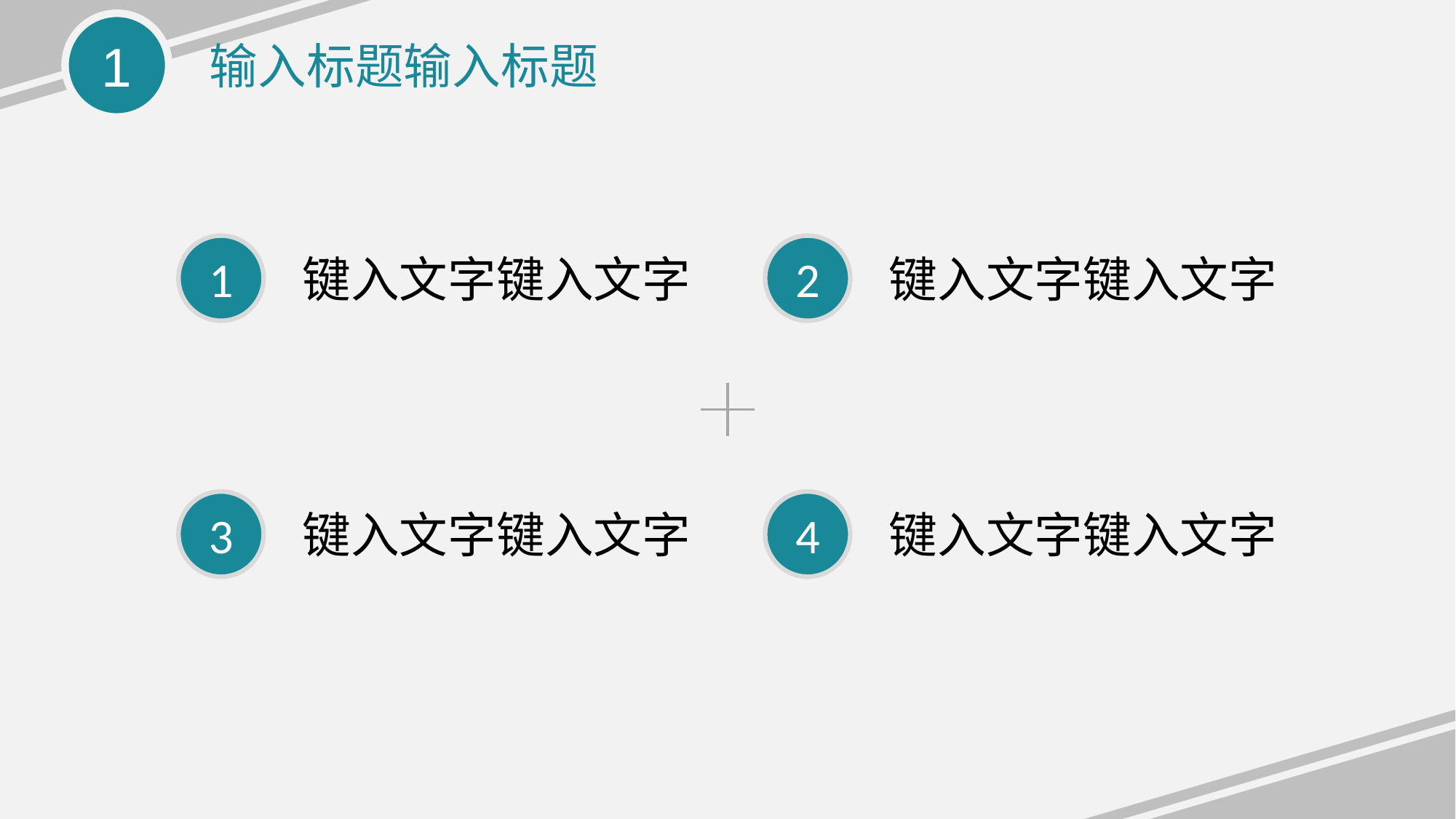

输入标题输入标题
2
键入文字键入文字
1
键入文字键入文字
3
键入文字键入文字
4
键入文字键入文字